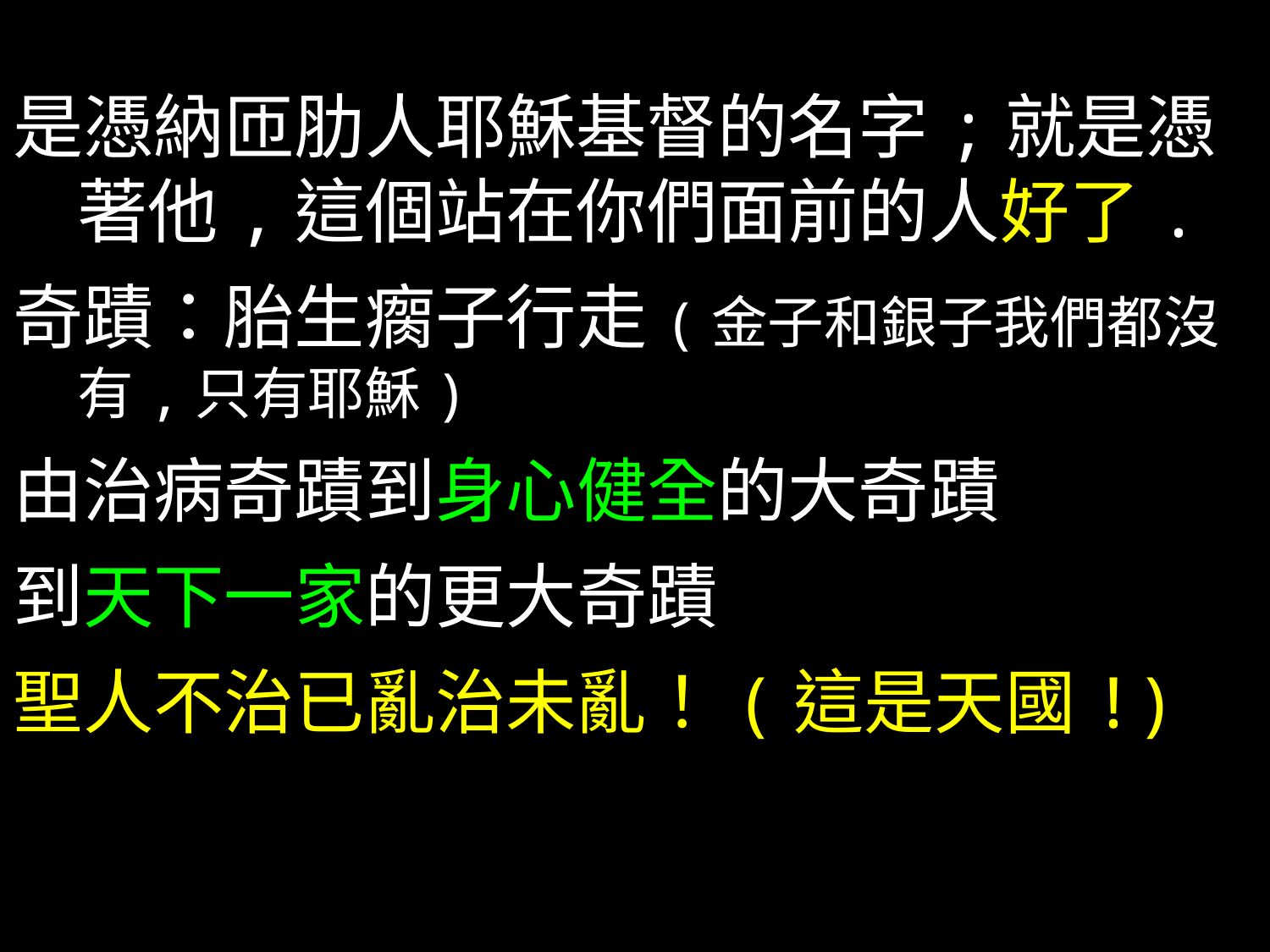

是憑納匝肋人耶穌基督的名字;就是憑著他,這個站在你們面前的人好了.
奇蹟：胎生瘸子行走(金子和銀子我們都沒有,只有耶穌)
由治病奇蹟到身心健全的大奇蹟
到天下一家的更大奇蹟
聖人不治已亂治未亂！(這是天國!)